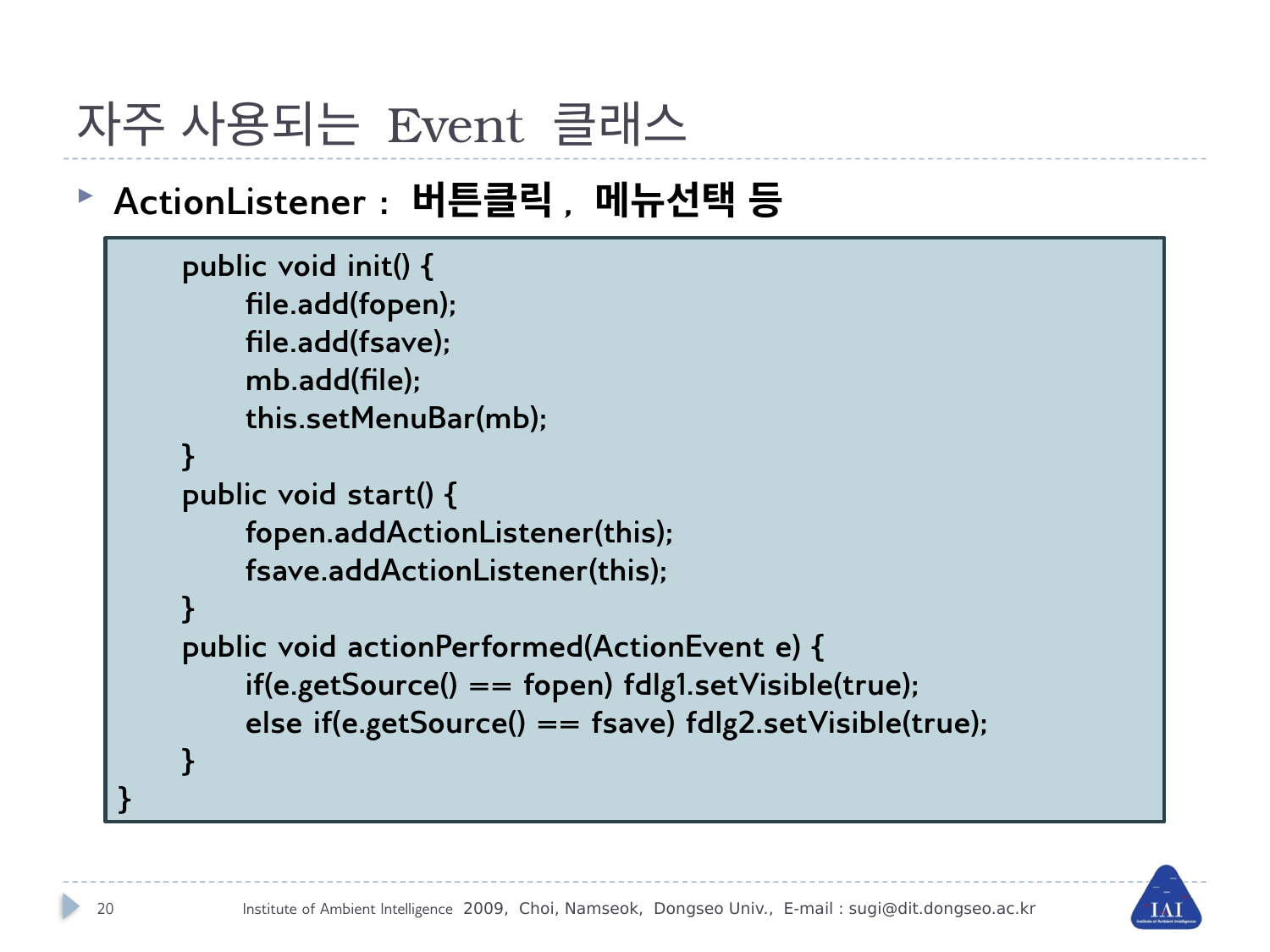

# 자주 사용되는 Event 클래스
ActionListener : 버튼클릭, 메뉴선택 등

public void init() {
file.add(fopen);
file.add(fsave);
mb.add(file);
this.setMenuBar(mb);
}
public void start() {
fopen.addActionListener(this);
fsave.addActionListener(this);
}
public void actionPerformed(ActionEvent e) {
if(e.getSource() == fopen) fdlg1.setVisible(true);
else if(e.getSource() == fsave) fdlg2.setVisible(true);
}
}